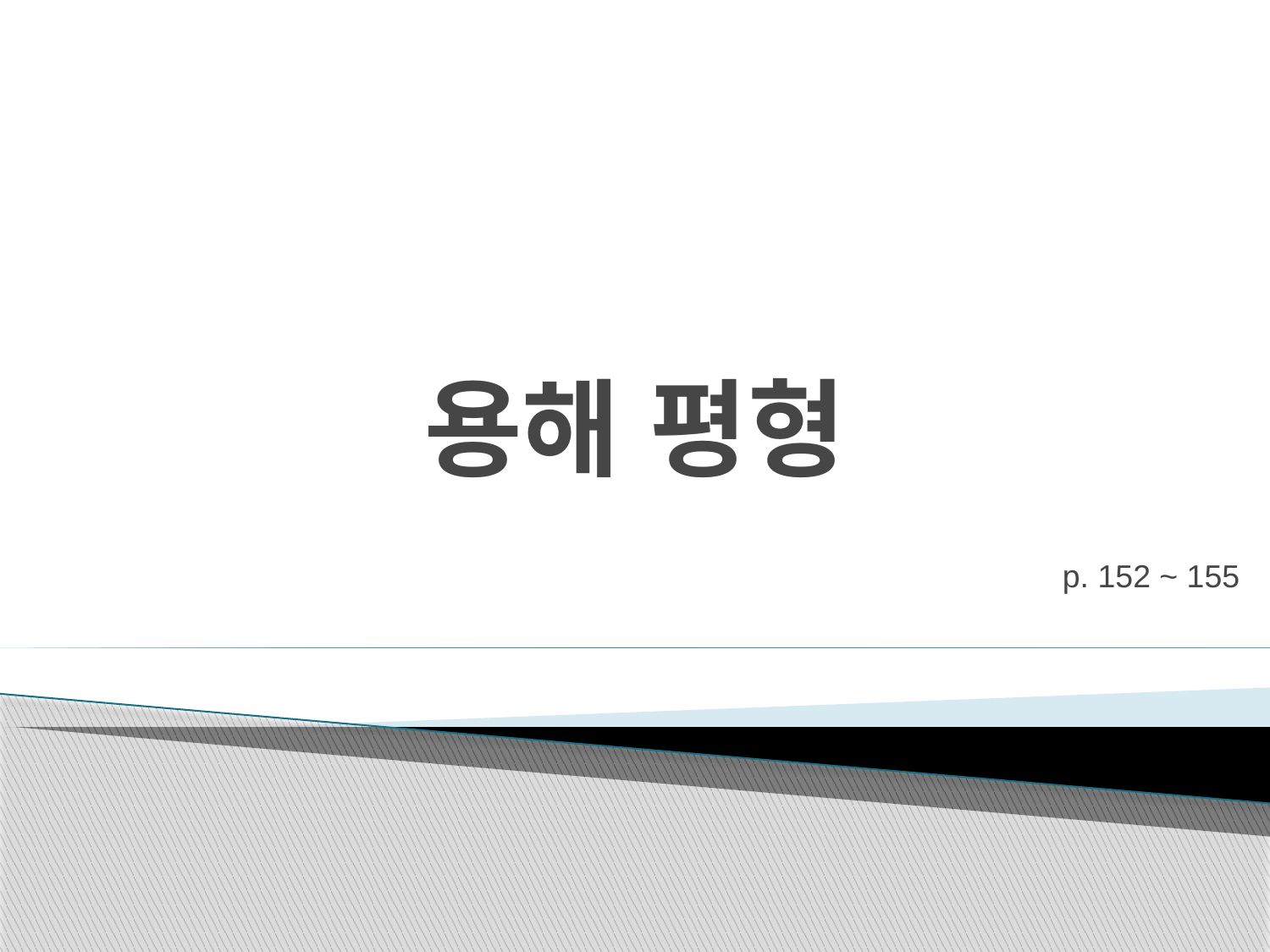

# 용해 평형
p. 152 ~ 155